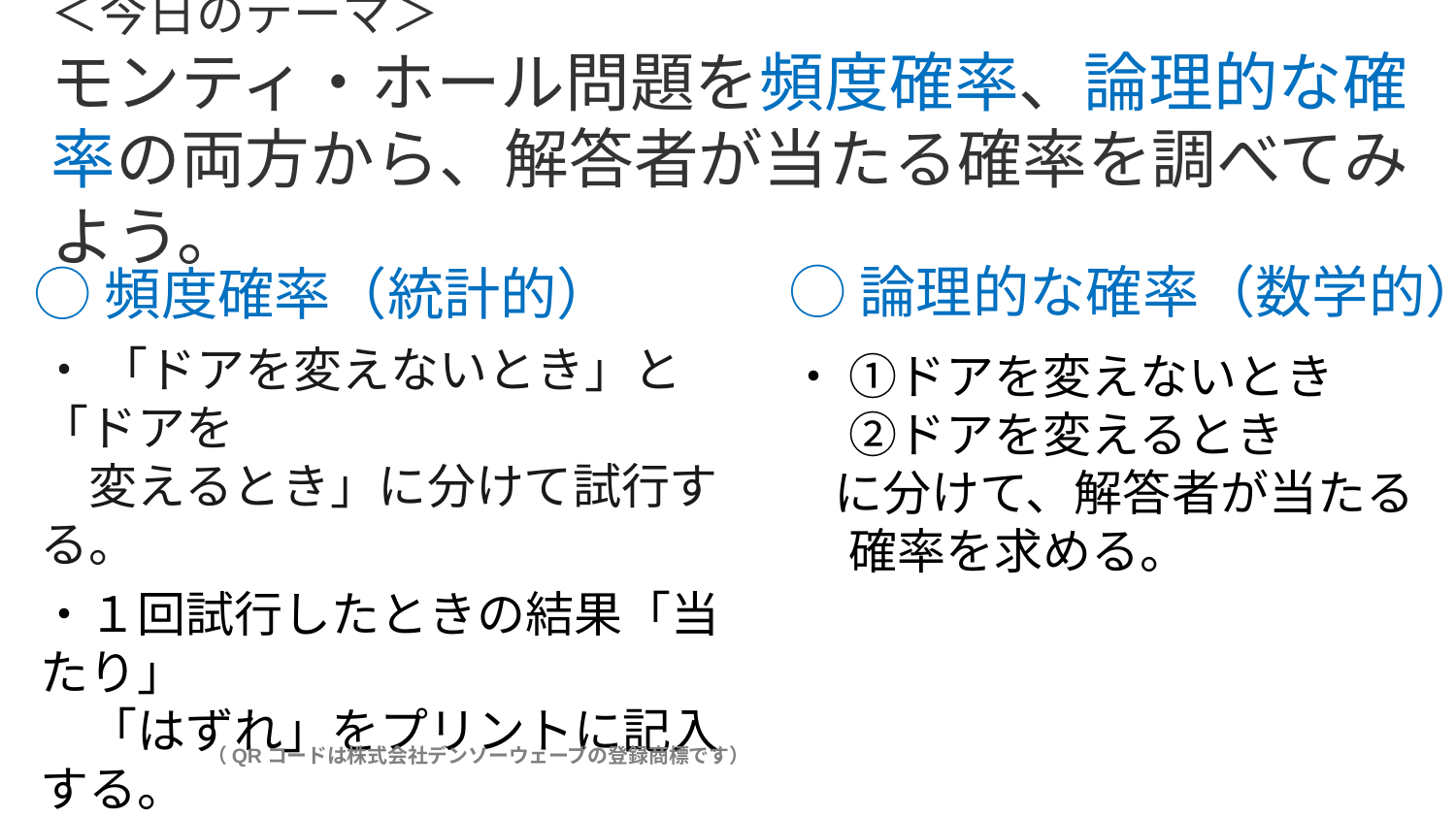

＜今日のテーマ＞
モンティ・ホール問題を頻度確率、論理的な確率の両方から、解答者が当たる確率を調べてみよう。
◯論理的な確率（数学的）
◯頻度確率（統計的）
・ 「ドアを変えないとき」と「ドアを
　変えるとき」に分けて試行する。
・１回試行したときの結果「当たり」
　「はずれ」をプリントに記入する。
・ 試行回数と当たりの回数を、
　QRコードからスプレッドシートに
　入力。
・ ①ドアを変えないとき
　 ②ドアを変えるとき
   に分けて、解答者が当たる
　 確率を求める。
（QRコードは株式会社デンソーウェーブの登録商標です）